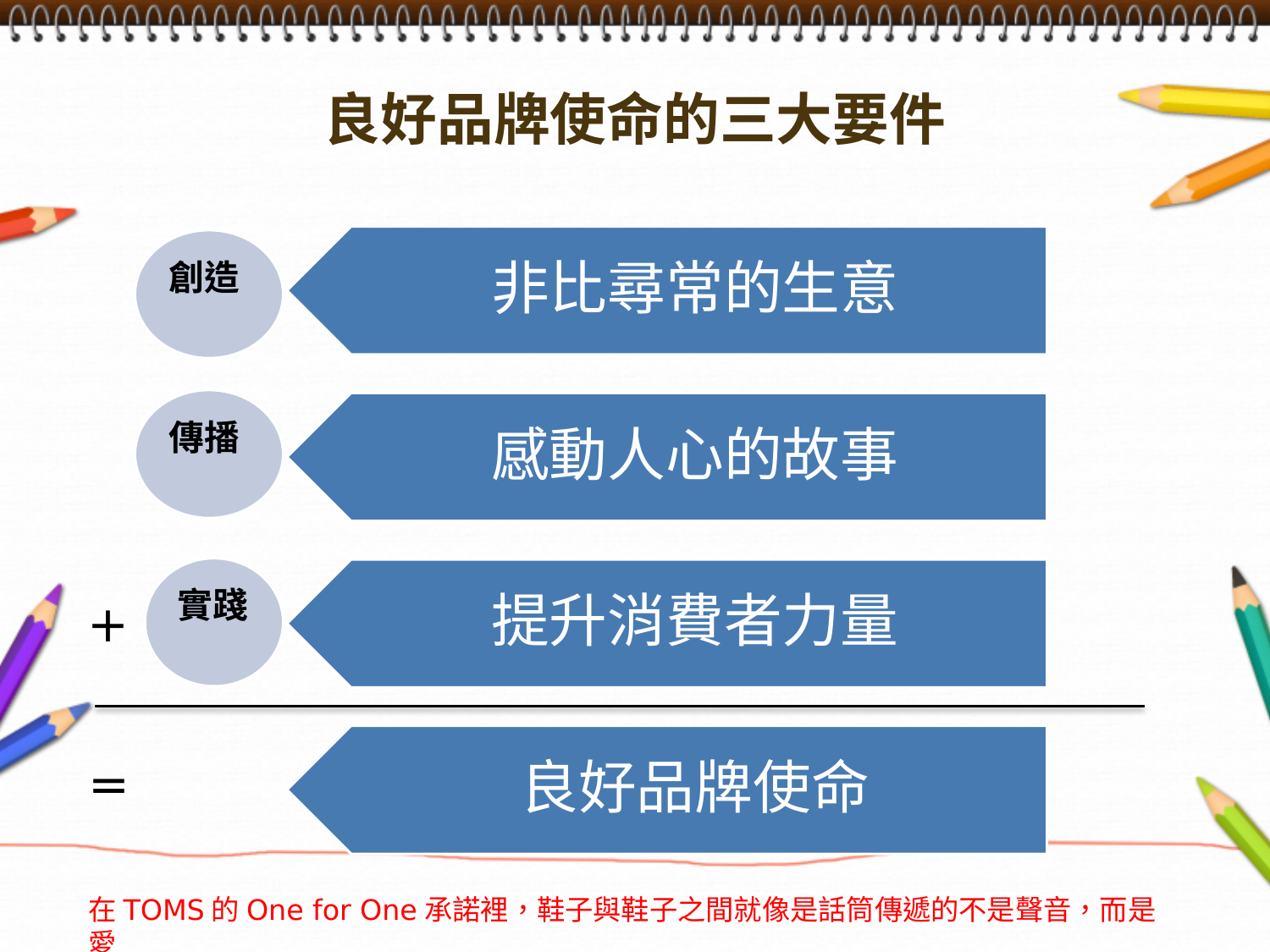

# 良好品牌使命的三大要件
非比尋常的生意
創造
傳播
感動人心的故事
實踐
提升消費者力量
良好品牌使命
+
=
在TOMS的One for One承諾裡，鞋子與鞋子之間就像是話筒傳遞的不是聲音，而是愛